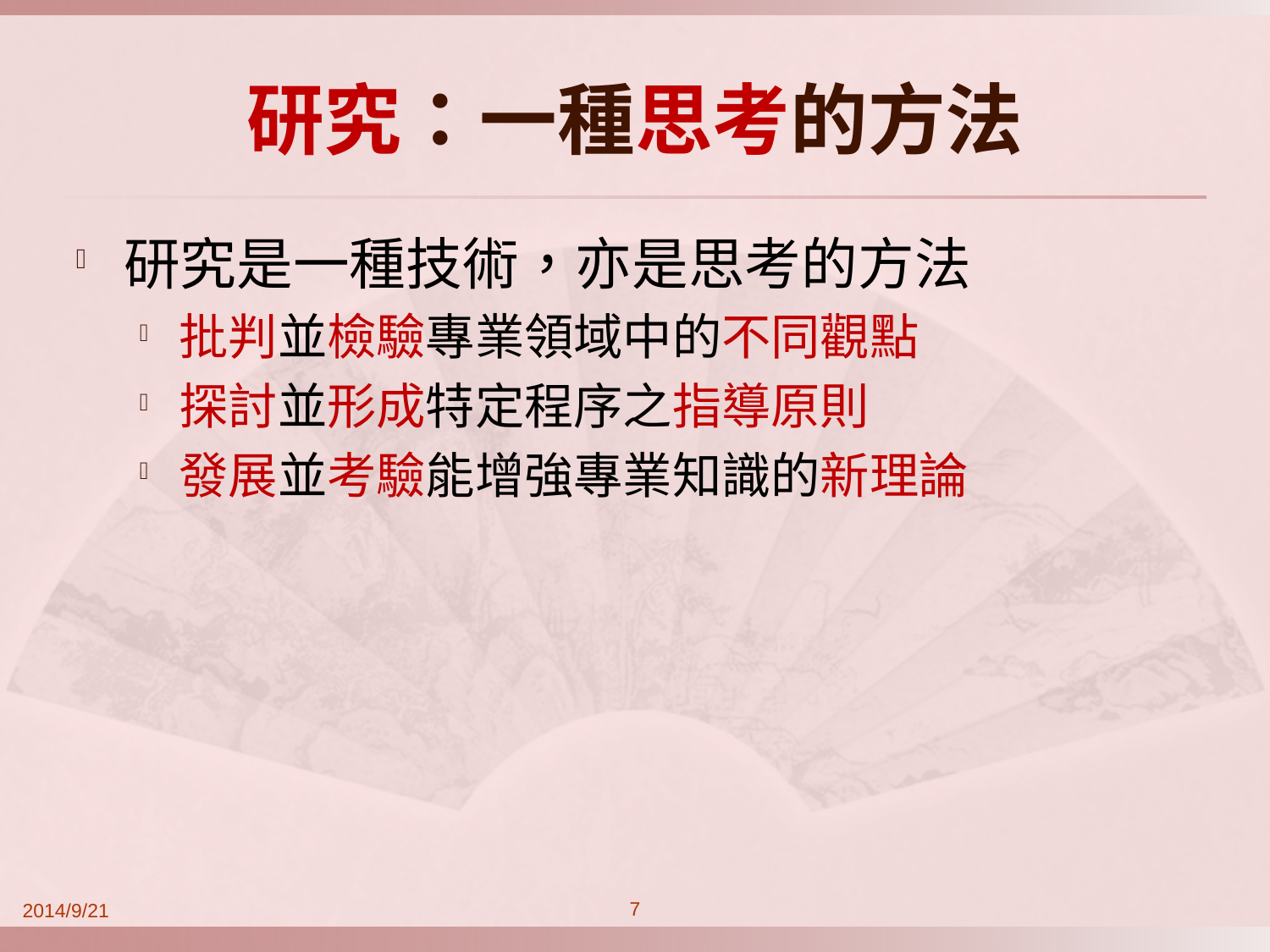

# 研究：一種思考的方法
研究是一種技術，亦是思考的方法
批判並檢驗專業領域中的不同觀點
探討並形成特定程序之指導原則
發展並考驗能增強專業知識的新理論
2014/9/21
7